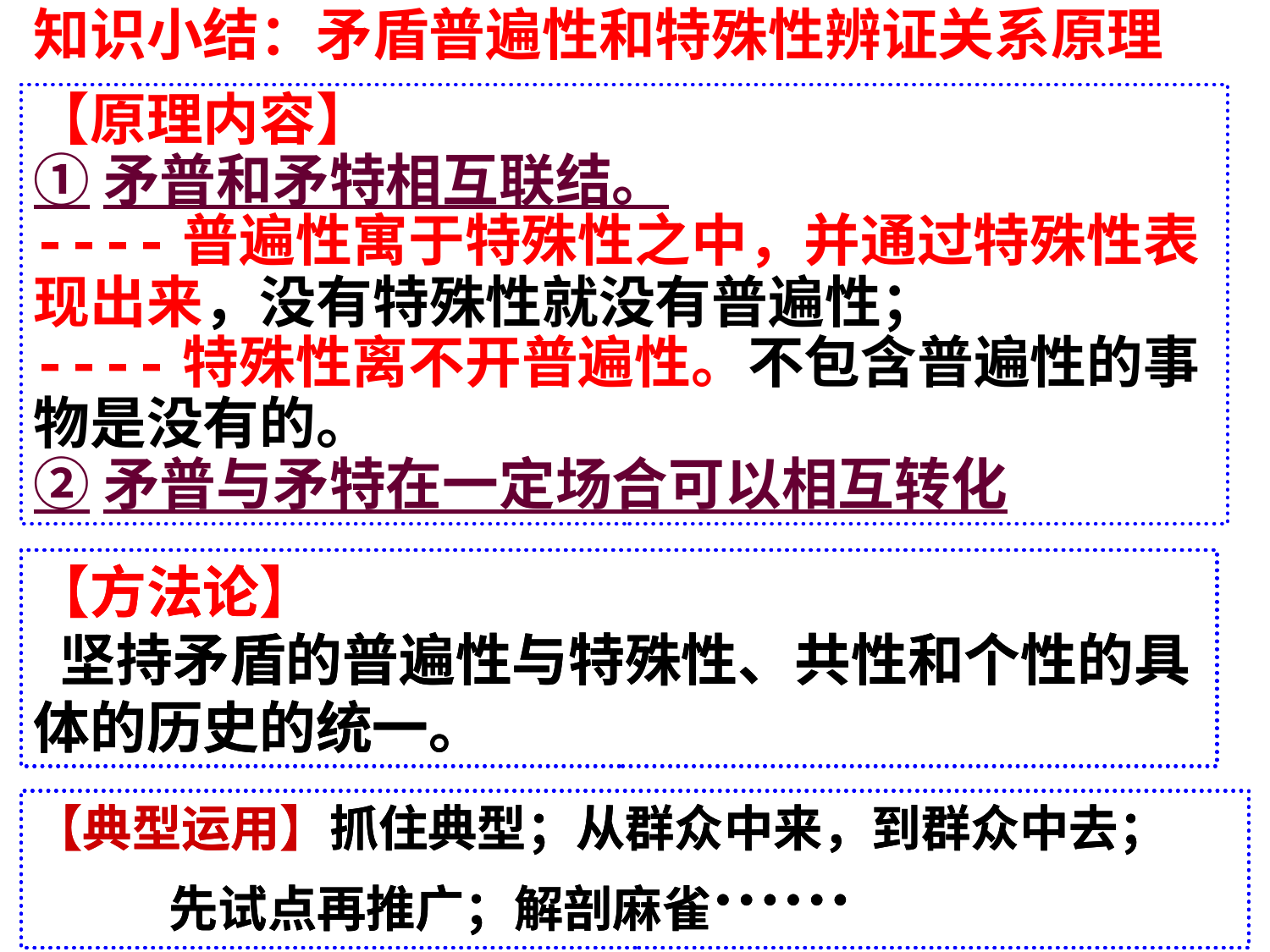

知识小结：矛盾普遍性和特殊性辨证关系原理
【原理内容】
①矛普和矛特相互联结。
----普遍性寓于特殊性之中，并通过特殊性表现出来，没有特殊性就没有普遍性；
----特殊性离不开普遍性。不包含普遍性的事物是没有的。
②矛普与矛特在一定场合可以相互转化
【方法论】
 坚持矛盾的普遍性与特殊性、共性和个性的具体的历史的统一。
【方法论】
 坚持矛盾的普遍性与特殊性、共性和个性的具体的历史的统一。
【典型运用】抓住典型；从群众中来，到群众中去；
           先试点再推广；解剖麻雀……
【典型运用】抓住典型；从群众中来，到群众中去；
           先试点再推广；解剖麻雀……